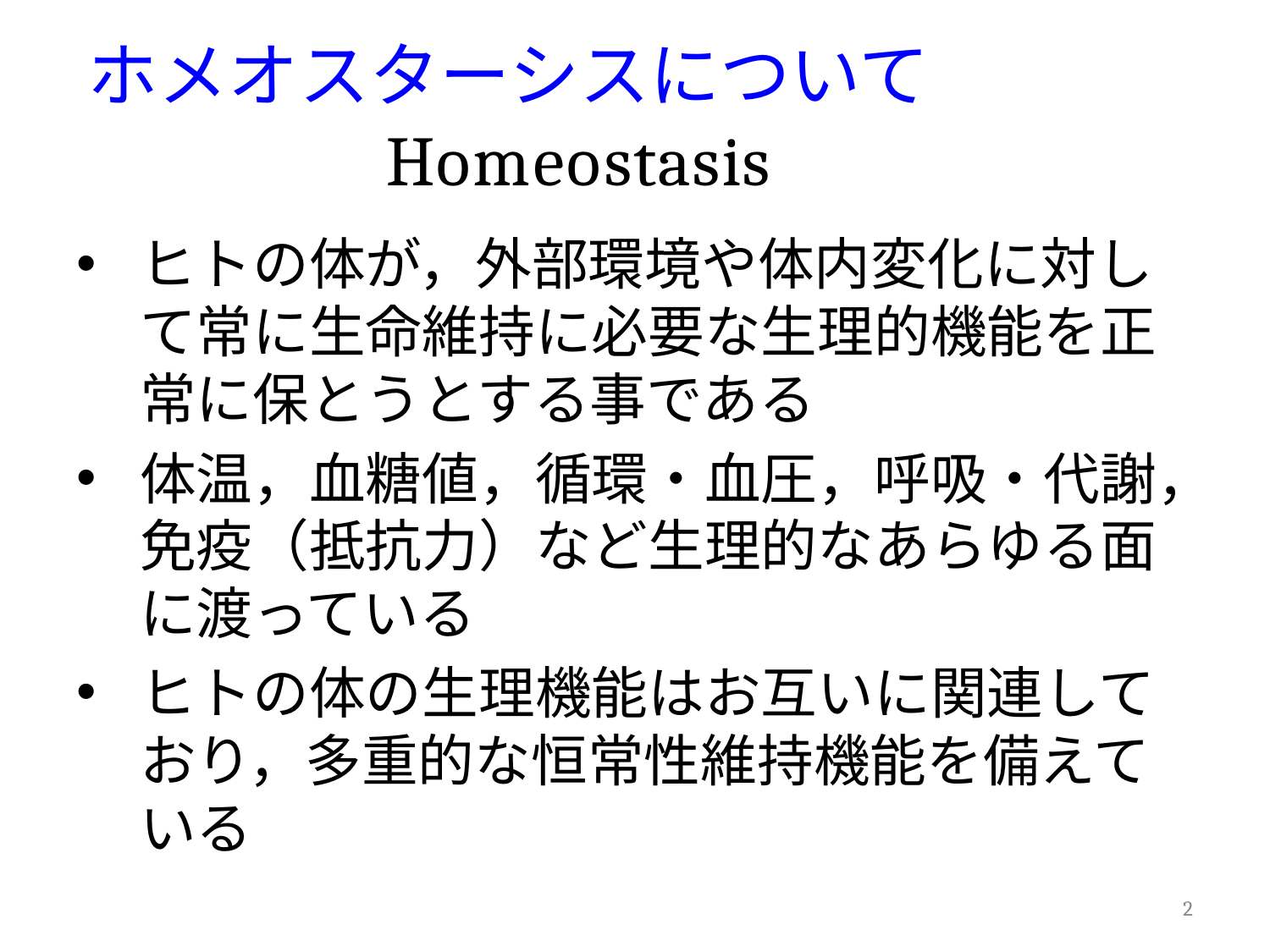

# ホメオスターシスについて 　　　　Homeostasis
ヒトの体が，外部環境や体内変化に対して常に生命維持に必要な生理的機能を正常に保とうとする事である
体温，血糖値，循環・血圧，呼吸・代謝，免疫（抵抗力）など生理的なあらゆる面に渡っている
ヒトの体の生理機能はお互いに関連しており，多重的な恒常性維持機能を備えている
2